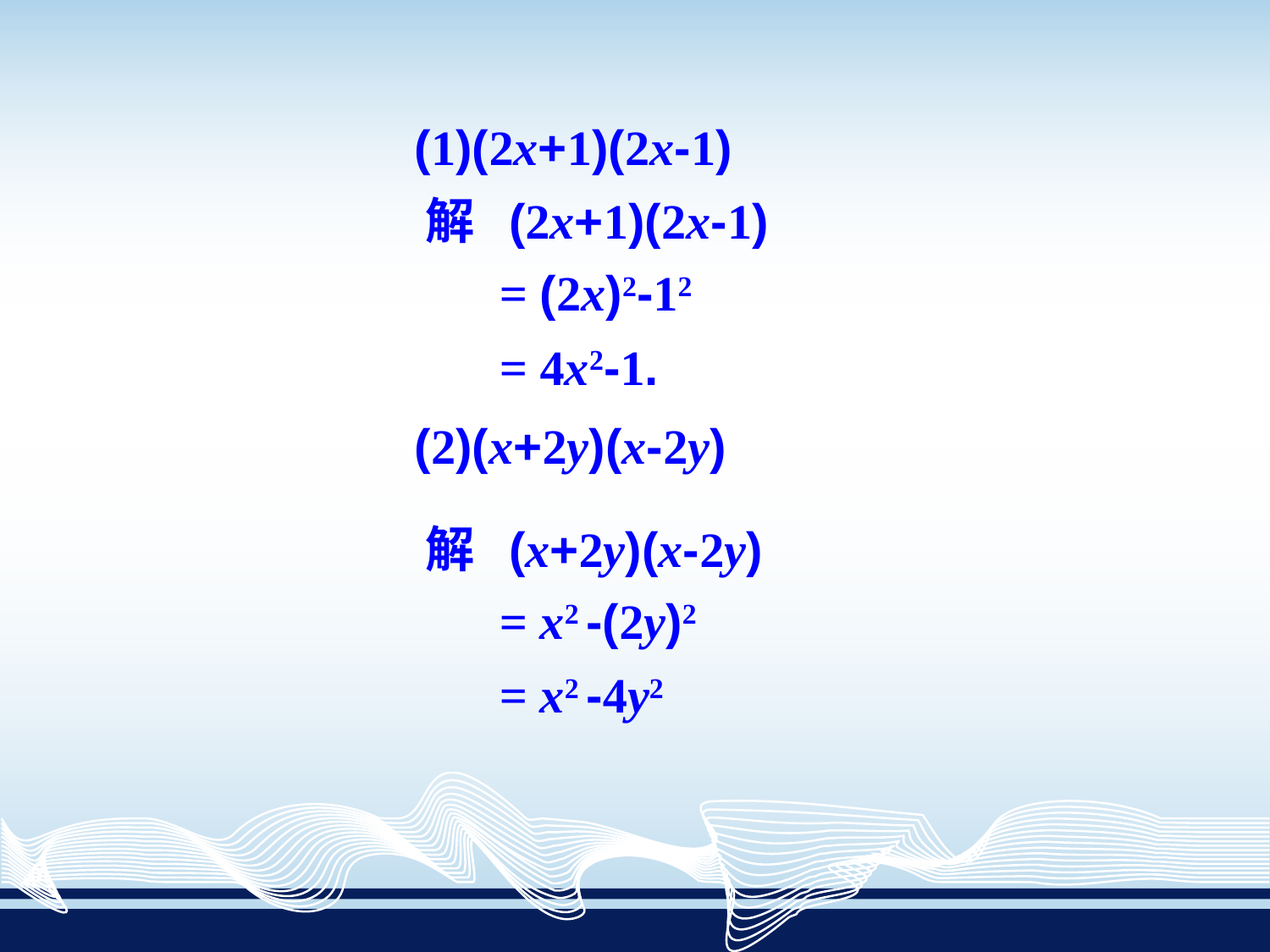

(1)(2x+1)(2x-1)
解  (2x+1)(2x-1)
= (2x)2-12
= 4x2-1.
(2)(x+2y)(x-2y)
解  (x+2y)(x-2y)
= x2 -(2y)2
= x2 -4y2